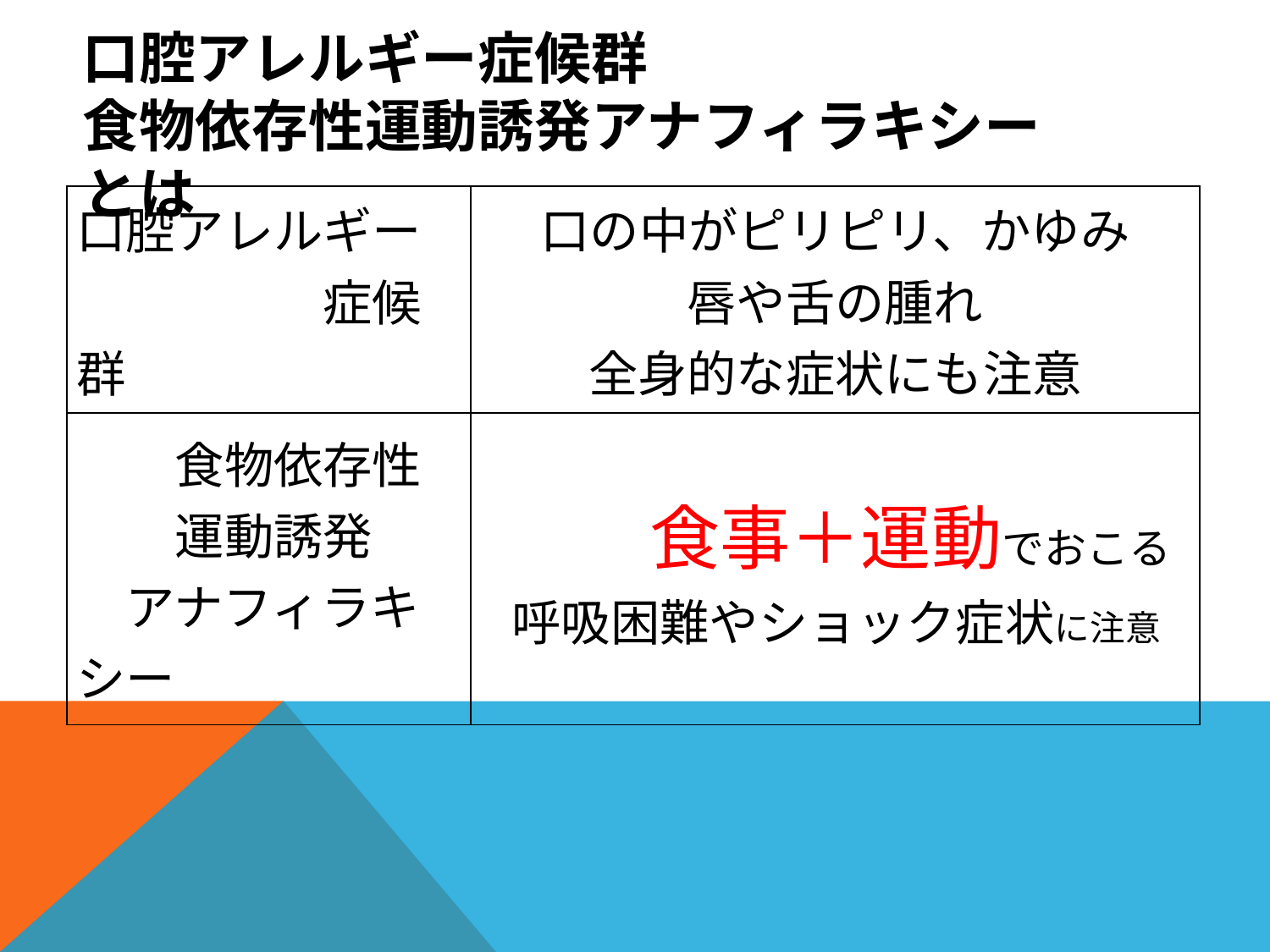

口腔アレルギー症候群
食物依存性運動誘発アナフィラキシー　とは
| 口腔アレルギー 　　　　　症候群 | 口の中がピリピリ、かゆみ 唇や舌の腫れ 全身的な症状にも注意 |
| --- | --- |
| 食物依存性 　　運動誘発 　アナフィラキシー | 食事＋運動でおこる 　呼吸困難やショック症状に注意 |